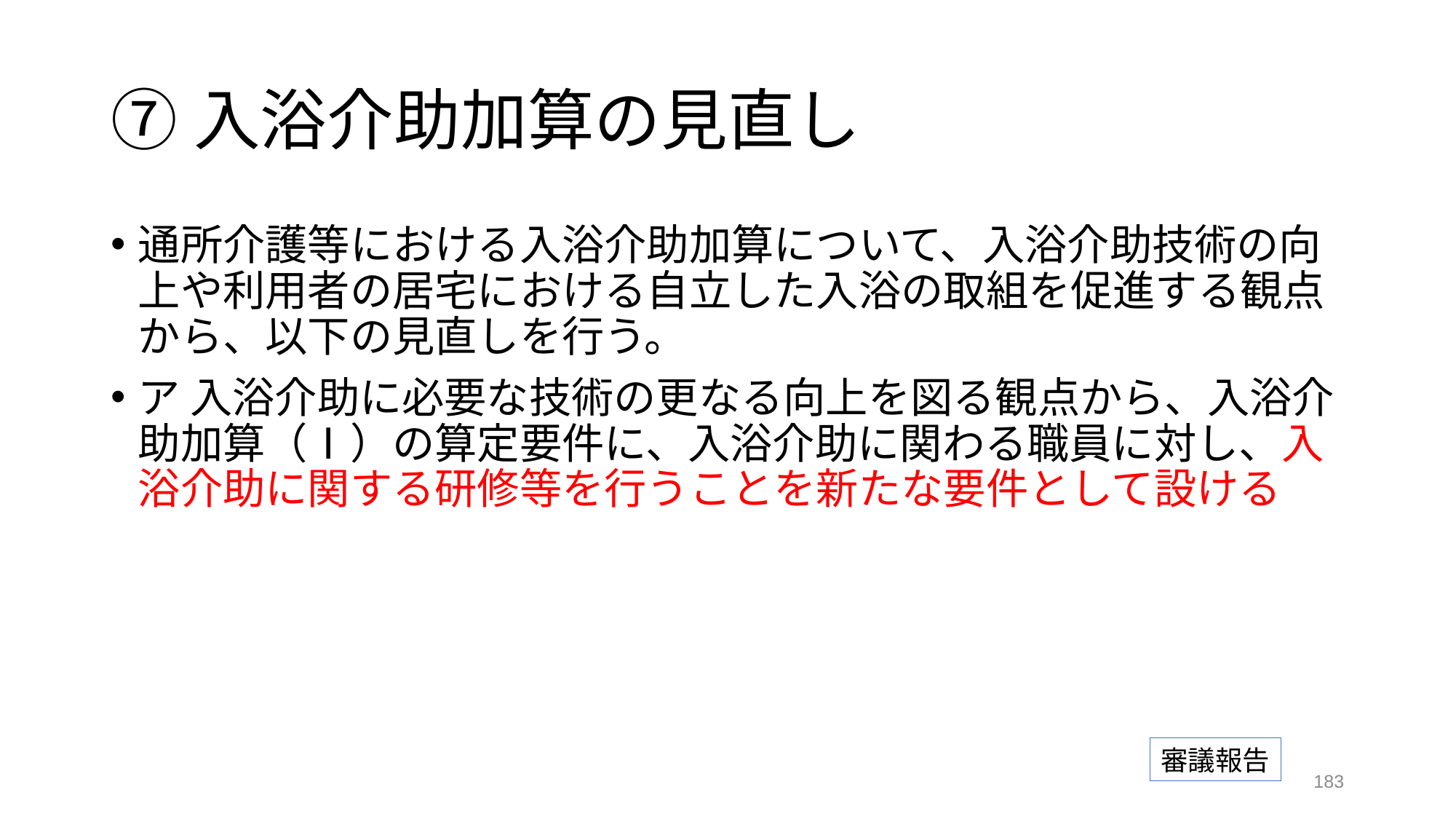

# ⑦入浴介助加算の見直し
通所介護等における入浴介助加算について、入浴介助技術の向上や利用者の居宅における自立した入浴の取組を促進する観点から、以下の見直しを行う。
ア 入浴介助に必要な技術の更なる向上を図る観点から、入浴介助加算（Ⅰ）の算定要件に、入浴介助に関わる職員に対し、入浴介助に関する研修等を行うことを新たな要件として設ける
審議報告
183